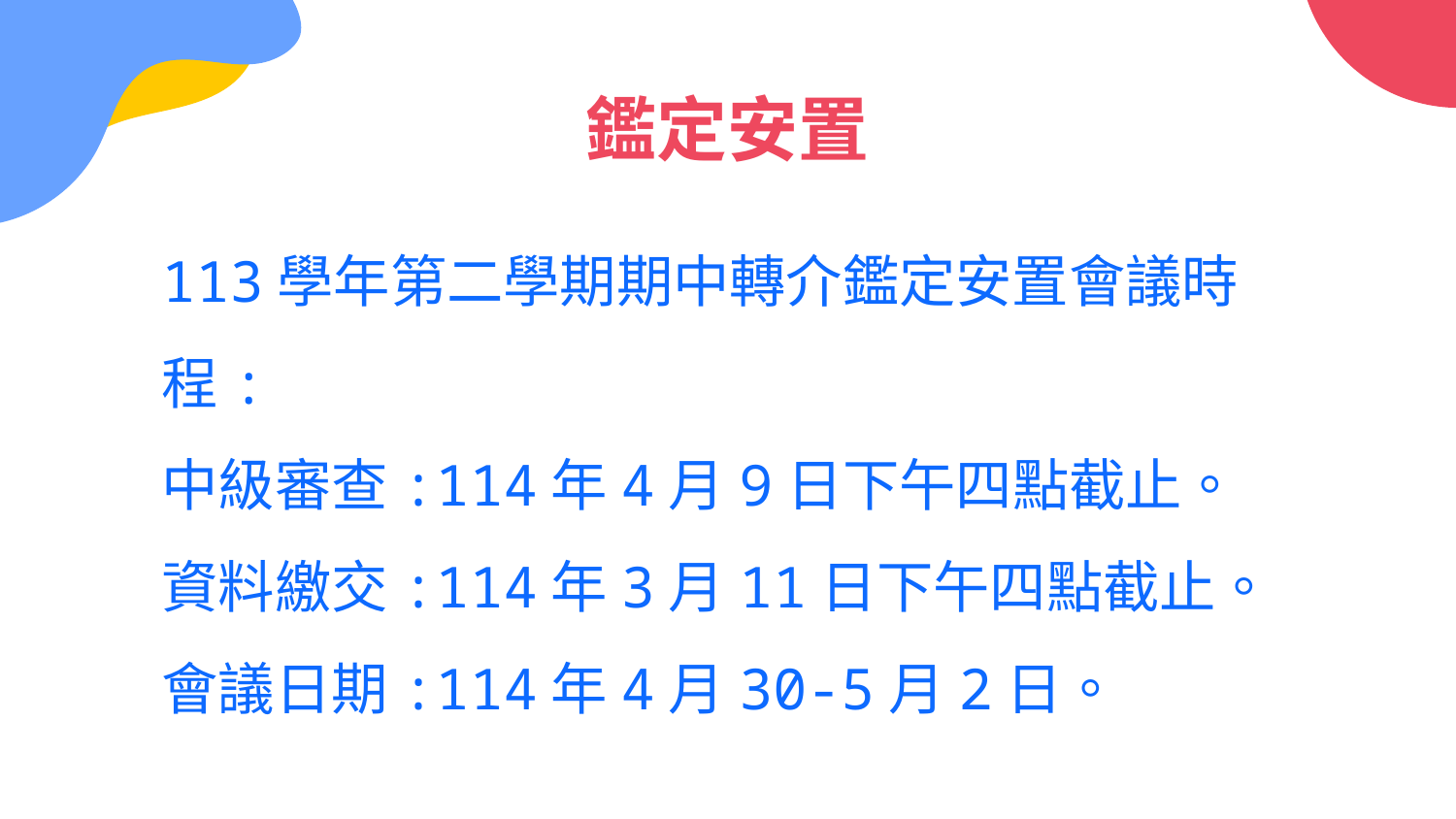

# 鑑定安置
113學年第二學期期中轉介鑑定安置會議時程:
中級審查:114年4月9日下午四點截止。
資料繳交:114年3月11日下午四點截止。
會議日期:114年4月30-5月2日。